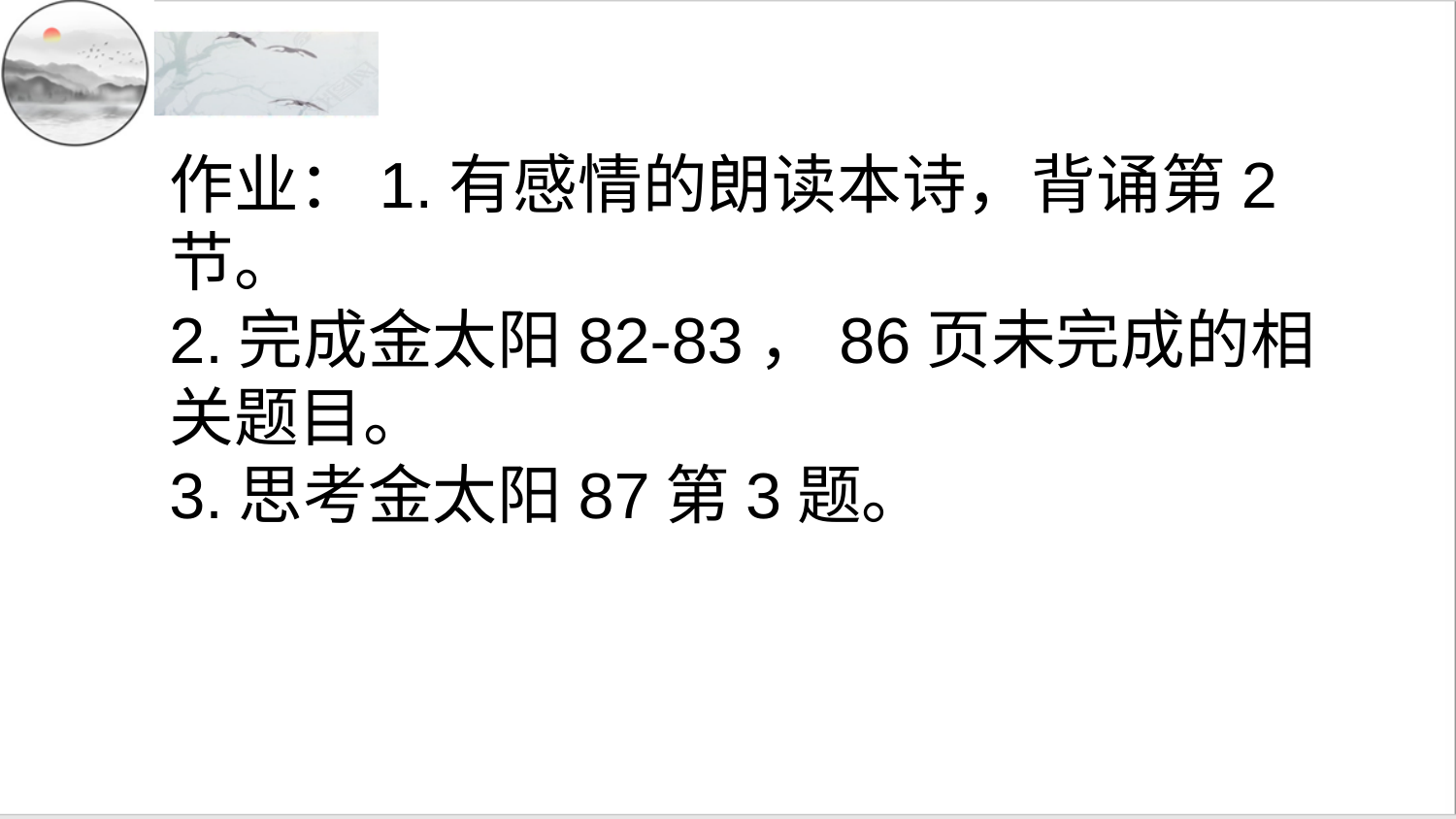

# 作业：1.有感情的朗读本诗，背诵第2节。 2.完成金太阳82-83，86页未完成的相关题目。 3.思考金太阳87第3题。